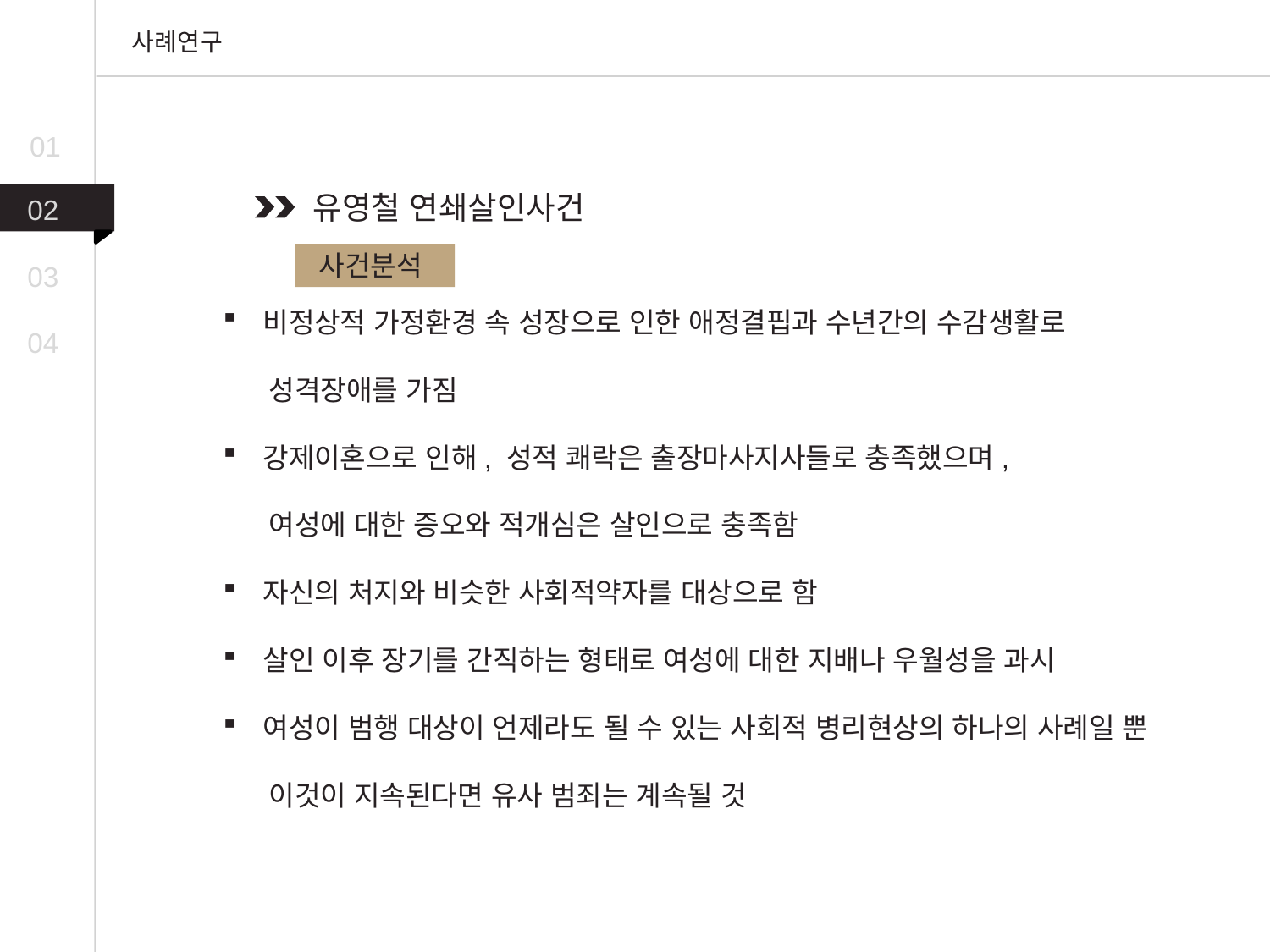

사례연구
01
유영철 연쇄살인사건

02

비정상적 가정환경 속 성장으로 인한 애정결핍과 수년간의 수감생활로
     성격장애를 가짐
강제이혼으로 인해, 성적 쾌락은 출장마사지사들로 충족했으며,
     여성에 대한 증오와 적개심은 살인으로 충족함
자신의 처지와 비슷한 사회적약자를 대상으로 함
살인 이후 장기를 간직하는 형태로 여성에 대한 지배나 우월성을 과시
여성이 범행 대상이 언제라도 될 수 있는 사회적 병리현상의 하나의 사례일 뿐
     이것이 지속된다면 유사 범죄는 계속될 것
사건분석

03
04